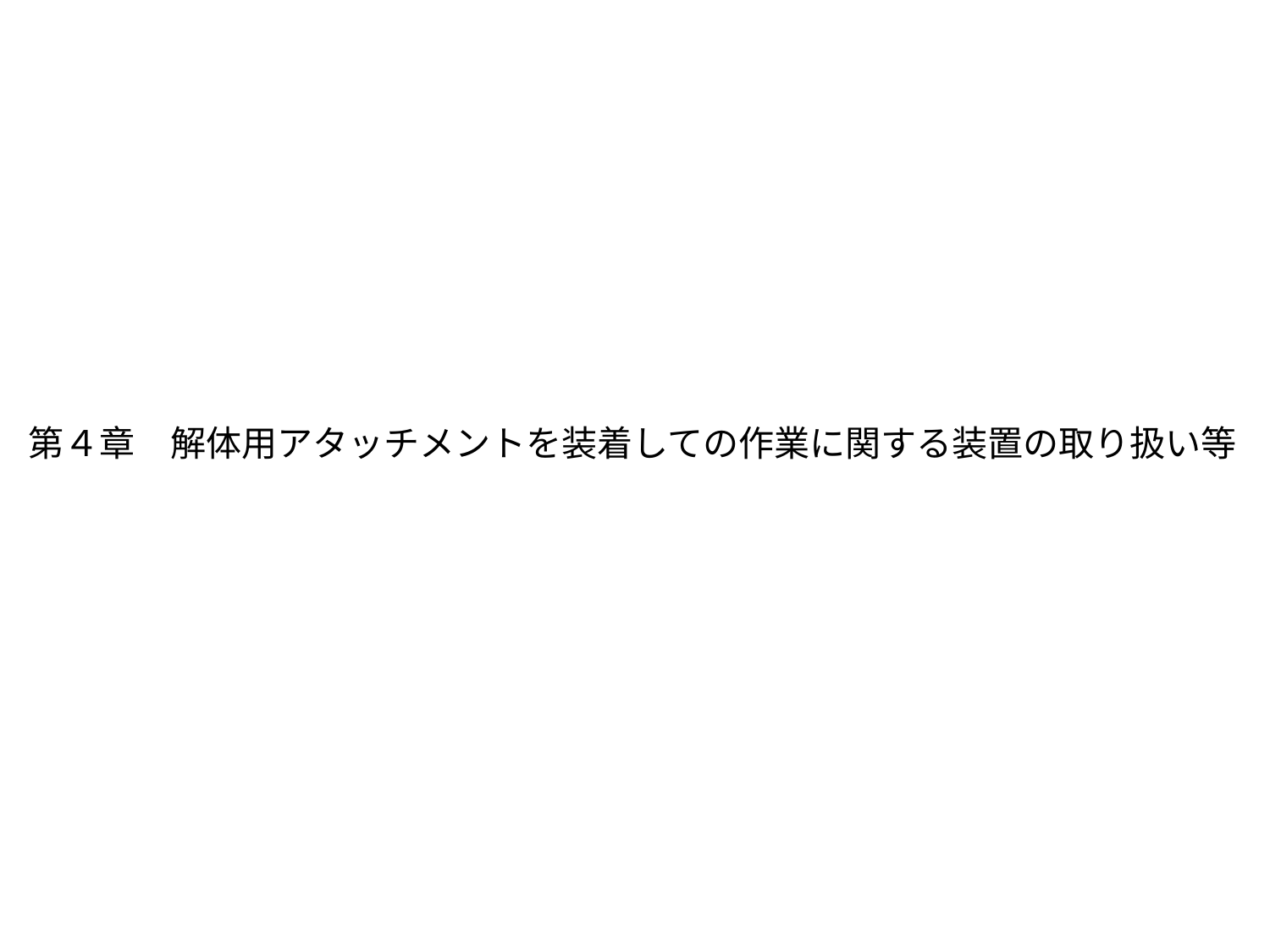

# 第４章　解体用アタッチメントを装着しての作業に関する装置の取り扱い等